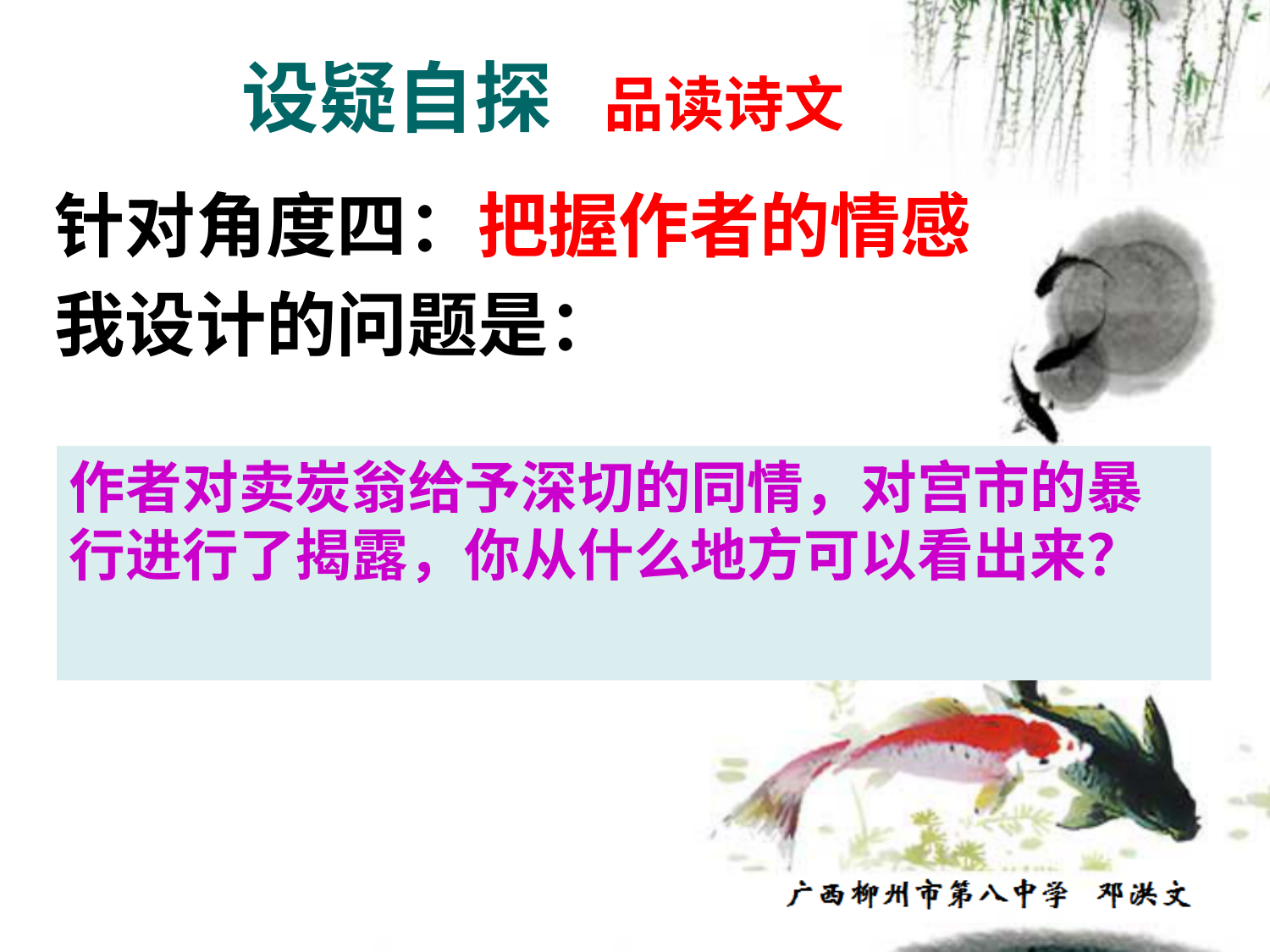

设疑自探   品读诗文
针对角度四：把握作者的情感
我设计的问题是：
作者对卖炭翁给予深切的同情，对宫市的暴行进行了揭露，你从什么地方可以看出来？